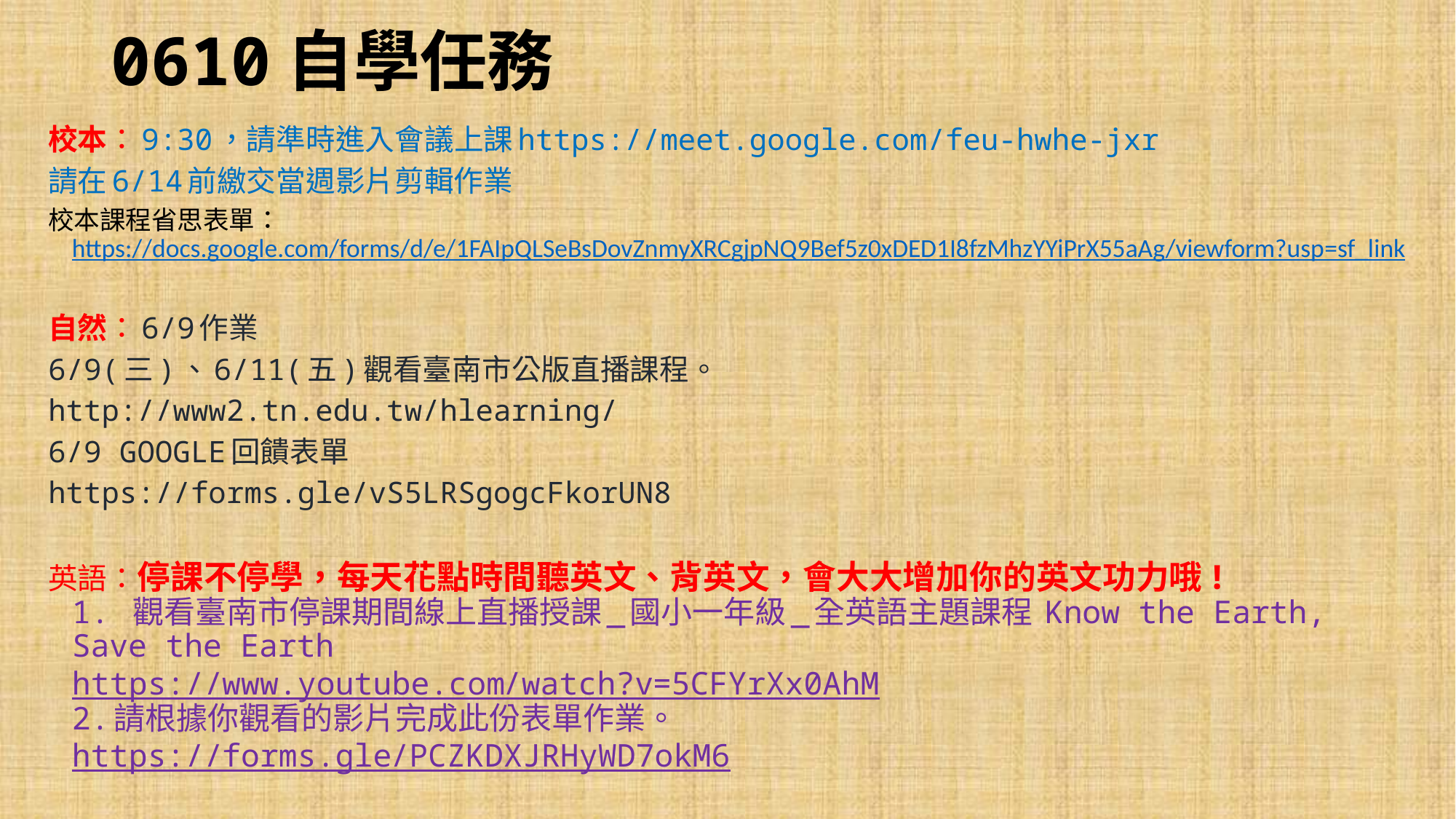

# 0610自學任務
校本：9:30，請準時進入會議上課https://meet.google.com/feu-hwhe-jxr
請在6/14前繳交當週影片剪輯作業
校本課程省思表單：
https://docs.google.com/forms/d/e/1FAIpQLSeBsDovZnmyXRCgjpNQ9Bef5z0xDED1I8fzMhzYYiPrX55aAg/viewform?usp=sf_link

自然：6/9作業
6/9(三)、6/11(五)觀看臺南市公版直播課程。
http://www2.tn.edu.tw/hlearning/
6/9 GOOGLE回饋表單
https://forms.gle/vS5LRSgogcFkorUN8

英語：停課不停學，每天花點時間聽英文、背英文，會大大增加你的英文功力哦!
1. 觀看臺南市停課期間線上直播授課_國小一年級_全英語主題課程 Know the Earth, Save the Earth
https://www.youtube.com/watch?v=5CFYrXx0AhM
2.請根據你觀看的影片完成此份表單作業。
https://forms.gle/PCZKDXJRHyWD7okM6